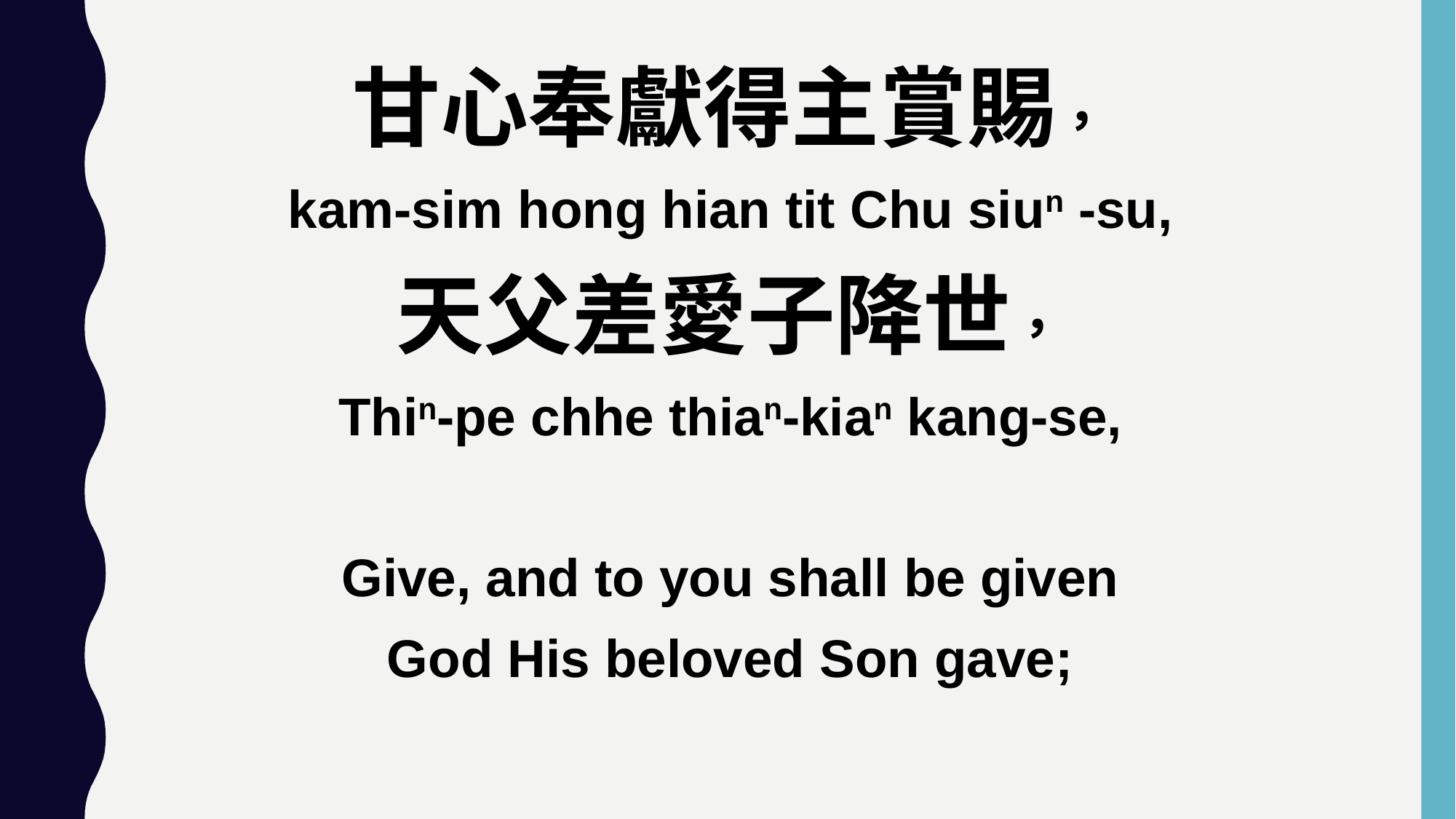

甘心奉獻得主賞賜，
kam-sim hong hian tit Chu siun -su,
天父差愛子降世，
Thin-pe chhe thian-kian kang-se,

Give, and to you shall be given
God His beloved Son gave;